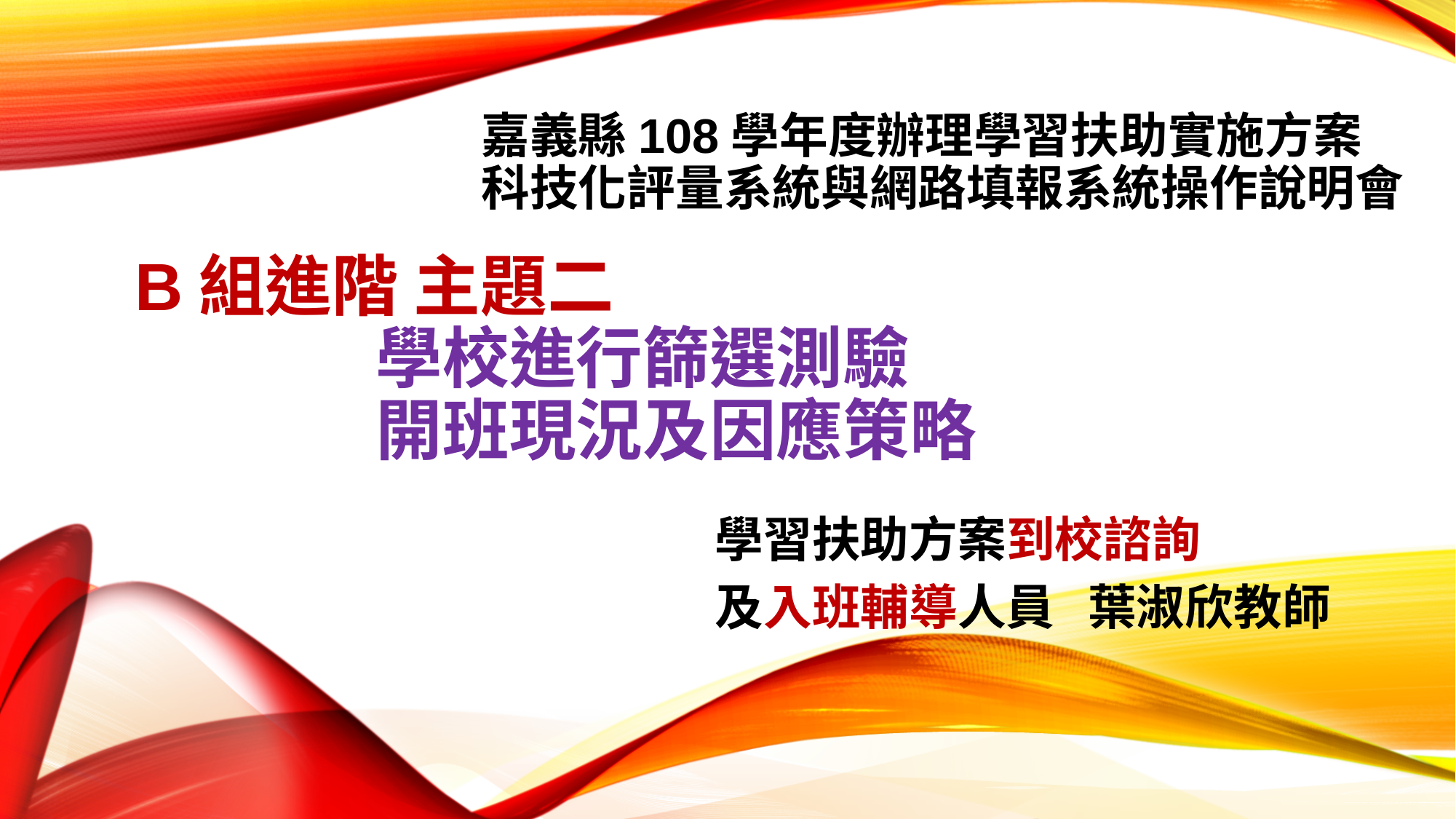

嘉義縣108學年度辦理學習扶助實施方案
科技化評量系統與網路填報系統操作說明會
# B組進階 主題二 學校進行篩選測驗 開班現況及因應策略
學習扶助方案到校諮詢
及入班輔導人員   葉淑欣教師